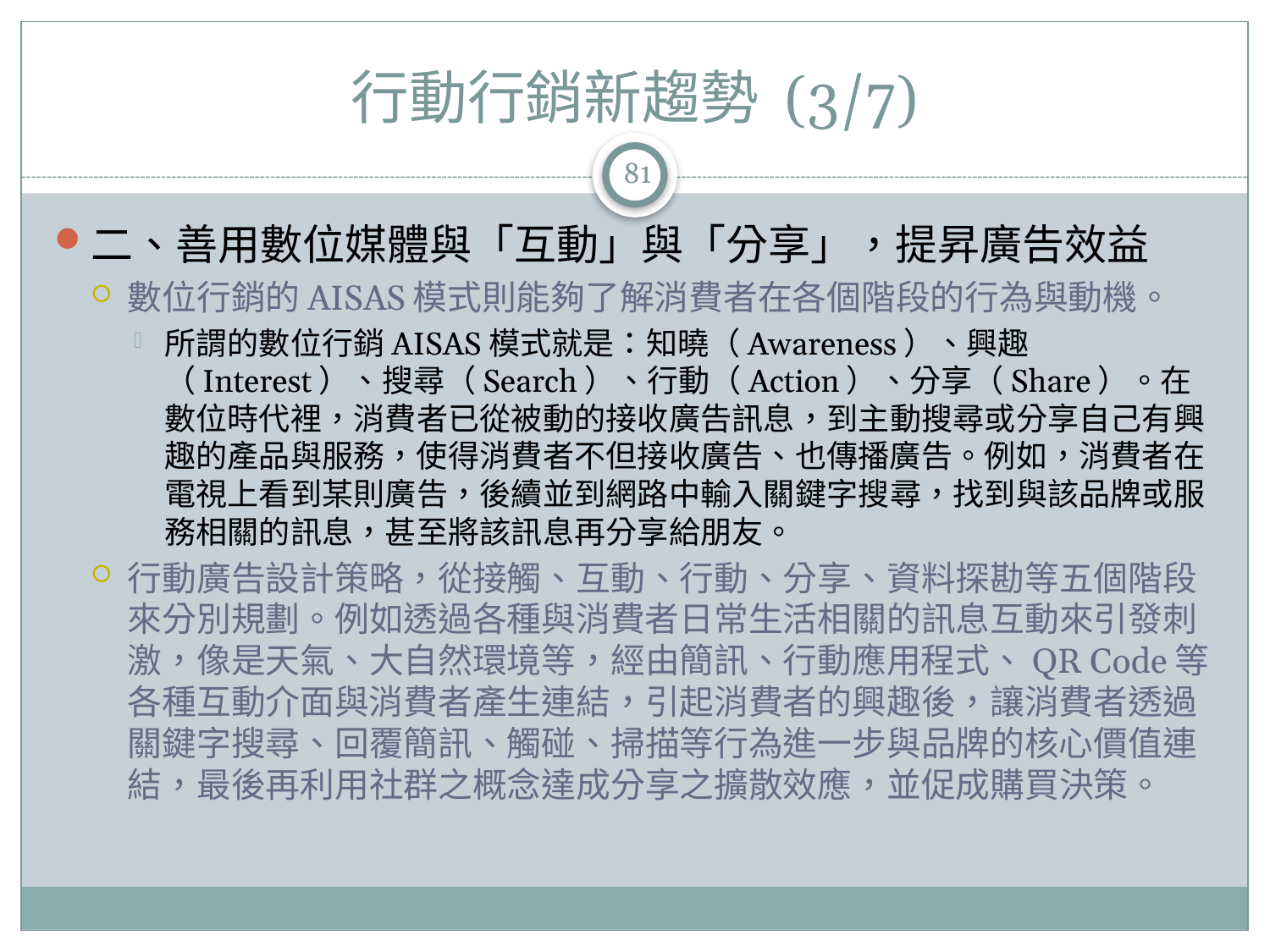

# 行動行銷新趨勢 (3/7)
81
二、善用數位媒體與「互動」與「分享」，提昇廣告效益
數位行銷的AISAS模式則能夠了解消費者在各個階段的行為與動機。
所謂的數位行銷AISAS模式就是：知曉（Awareness）、興趣（Interest）、搜尋（Search）、行動（Action）、分享（Share）。在數位時代裡，消費者已從被動的接收廣告訊息，到主動搜尋或分享自己有興趣的產品與服務，使得消費者不但接收廣告、也傳播廣告。例如，消費者在電視上看到某則廣告，後續並到網路中輸入關鍵字搜尋，找到與該品牌或服務相關的訊息，甚至將該訊息再分享給朋友。
行動廣告設計策略，從接觸、互動、行動、分享、資料探勘等五個階段來分別規劃。例如透過各種與消費者日常生活相關的訊息互動來引發刺激，像是天氣、大自然環境等，經由簡訊、行動應用程式、QR Code等各種互動介面與消費者產生連結，引起消費者的興趣後，讓消費者透過關鍵字搜尋、回覆簡訊、觸碰、掃描等行為進一步與品牌的核心價值連結，最後再利用社群之概念達成分享之擴散效應，並促成購買決策。